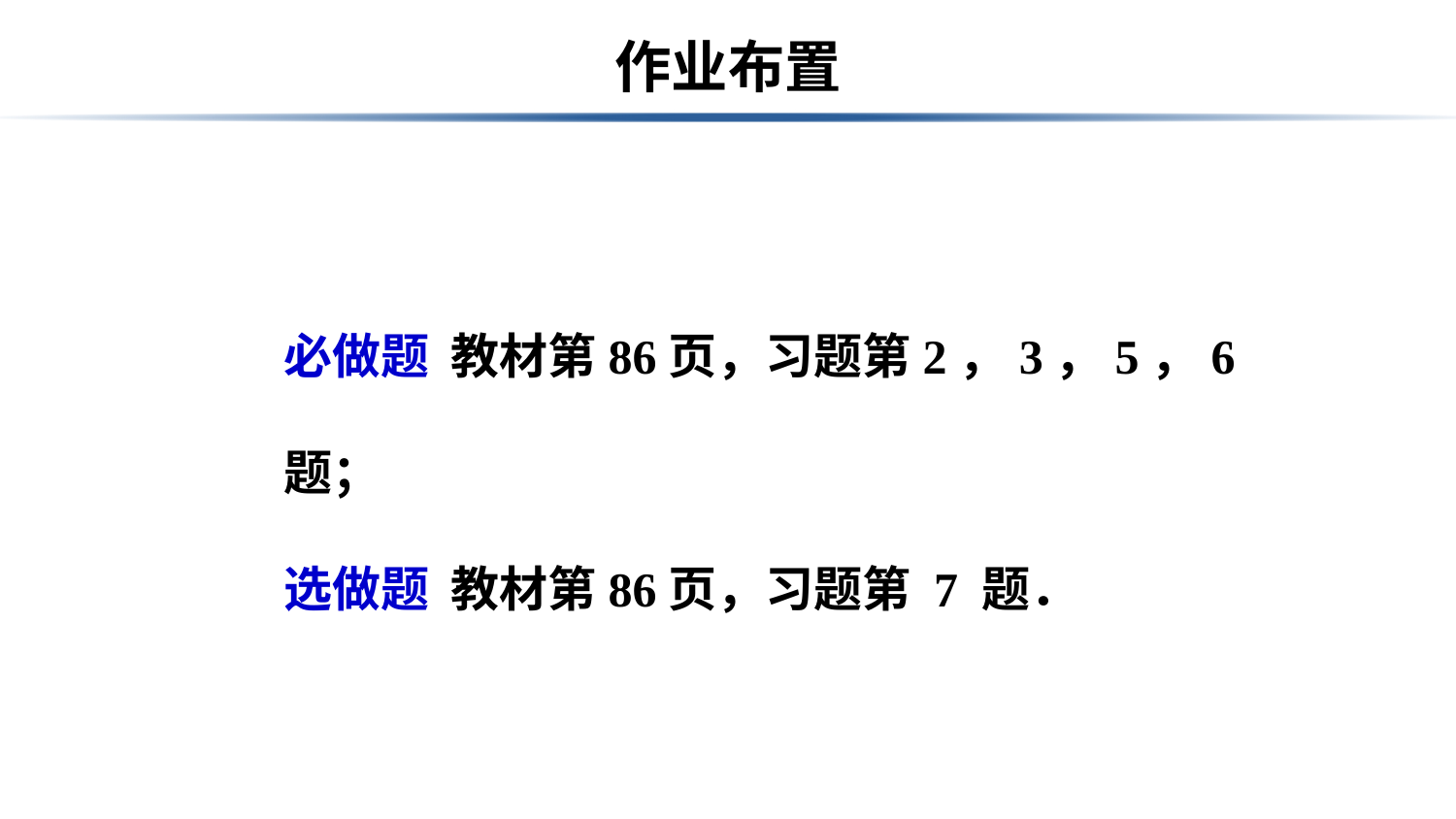

# 作业布置
必做题  教材第86页，习题第2，3，5，6 题；
选做题  教材第86页，习题第 7 题．